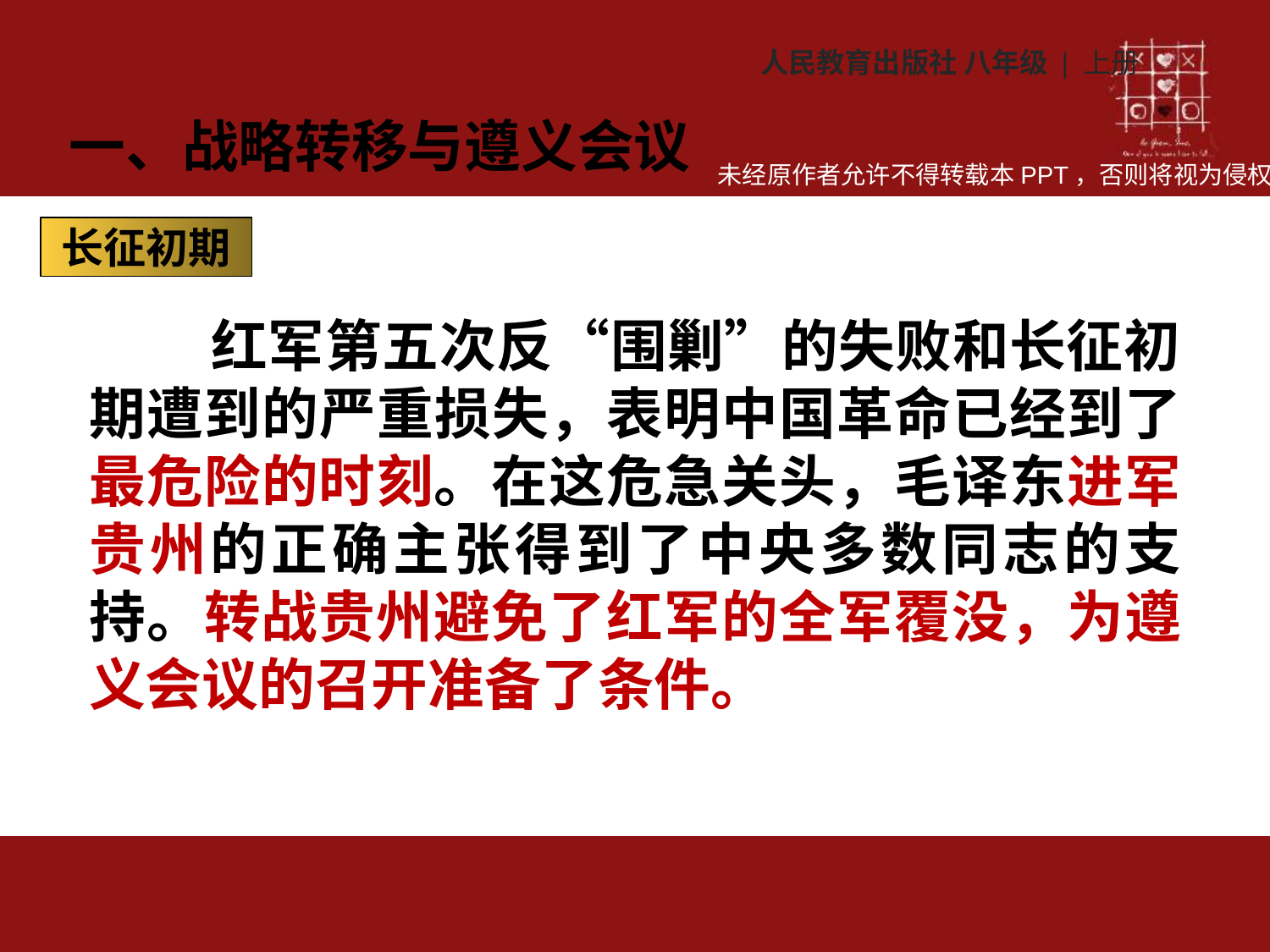

人民教育出版社 八年级 | 上册
一、战略转移与遵义会议
长征初期

        红军第五次反“围剿”的失败和长征初期遭到的严重损失，表明中国革命已经到了最危险的时刻。在这危急关头，毛译东进军贵州的正确主张得到了中央多数同志的支持。转战贵州避免了红军的全军覆没，为遵义会议的召开准备了条件。